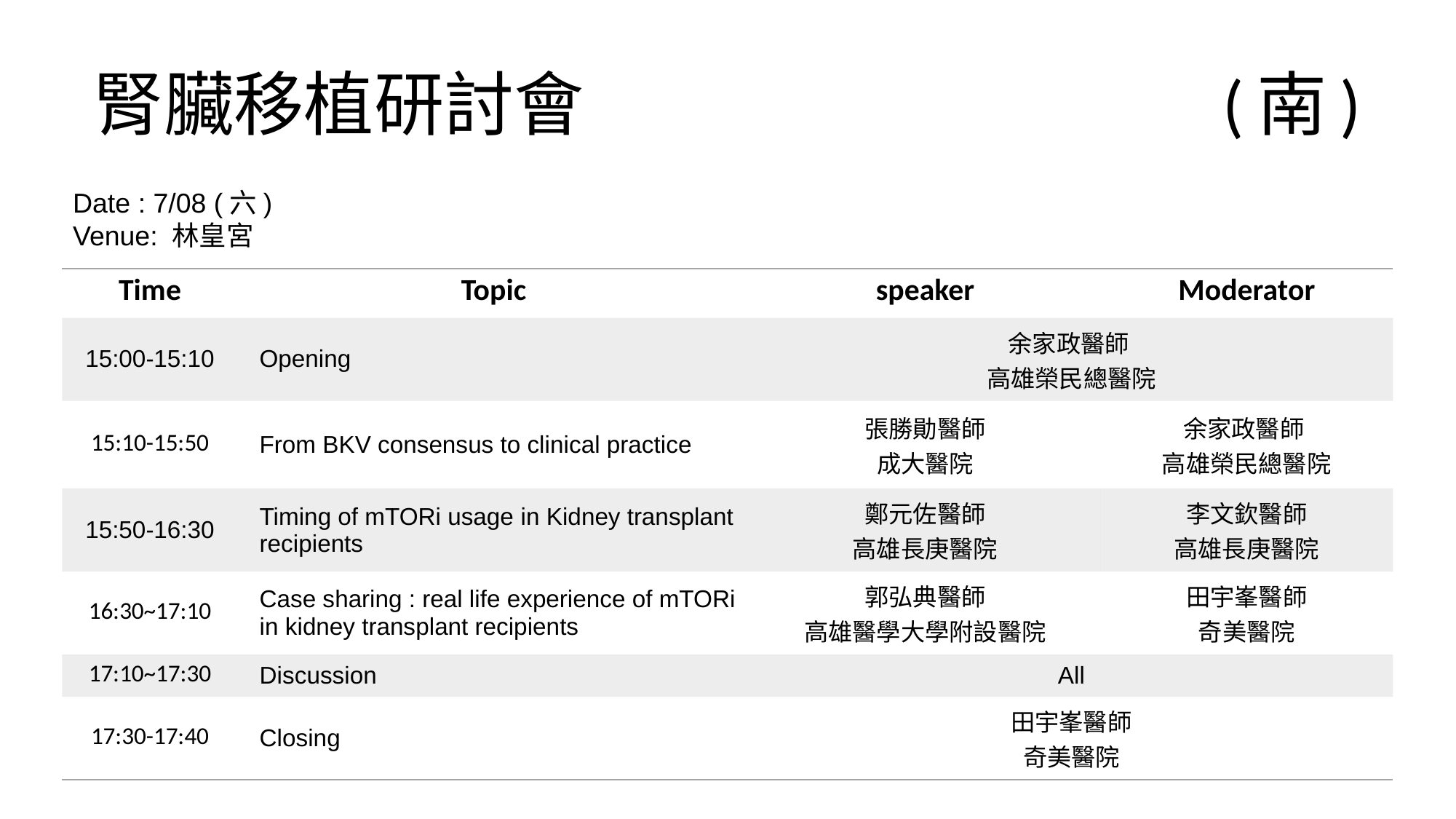

腎臟移植研討會                                        (南)
#
Date : 7/08 (六)
Venue: 林皇宮
| Time | Topic | speaker | Moderator |
| --- | --- | --- | --- |
| 15:00-15:10 | Opening | 余家政醫師 高雄榮民總醫院 |  |
| 15:10-15:50 | From BKV consensus to clinical practice | 張勝勛醫師 成大醫院 | 余家政醫師 高雄榮民總醫院 |
| 15:50-16:30 | Timing of mTORi usage in Kidney transplant recipients | 鄭元佐醫師 高雄長庚醫院 | 李文欽醫師 高雄長庚醫院 |
| 16:30~17:10 | Case sharing : real life experience of mTORi in kidney transplant recipients | 郭弘典醫師 高雄醫學大學附設醫院 | 田宇峯醫師 奇美醫院 |
| 17:10~17:30 | Discussion | All | TBC |
| 17:30-17:40 | Closing | 田宇峯醫師 奇美醫院 | TBC |